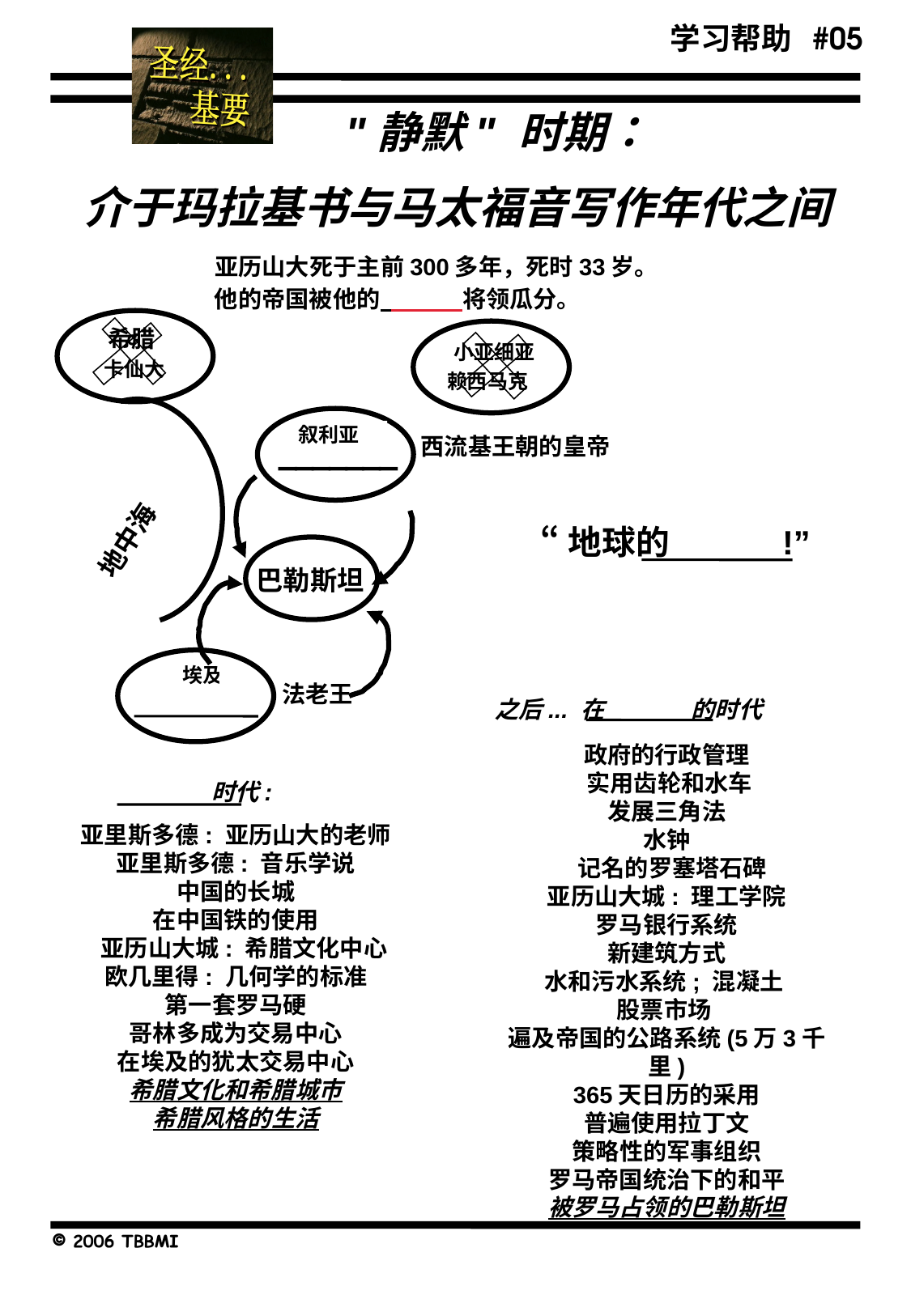

05
学习帮助  #05
"静默" 时期：

 介于玛拉基书与马太福音写作年代之间
亚历山大死于主前300多年，死时33岁。
他的帝国被他的               将领瓜分。

希腊
c
卡仙大

小亚细亚
赖西马克

叙利亚

西流基王朝的皇帝
_______

地中海

“地球的           !”

巴勒斯坦

 埃及

法老王
之后... 在             的时代

政府的行政管理
 实用齿轮和水车
发展三角法
水钟
 记名的罗塞塔石碑
亚历山大城: 理工学院
罗马银行系统
新建筑方式
水和污水系统; 混凝土
股票市场
遍及帝国的公路系统(5万3千里)
365天日历的采用
普遍使用拉丁文
策略性的军事组织
罗马帝国统治下的和平
被罗马占领的巴勒斯坦
             时代:

亚里斯多德: 亚历山大的老师
亚里斯多德: 音乐学说
中国的长城
在中国铁的使用
  亚历山大城: 希腊文化中心
欧几里得: 几何学的标准
第一套罗马硬
哥林多成为交易中心
在埃及的犹太交易中心
希腊文化和希腊城市
希腊风格的生活